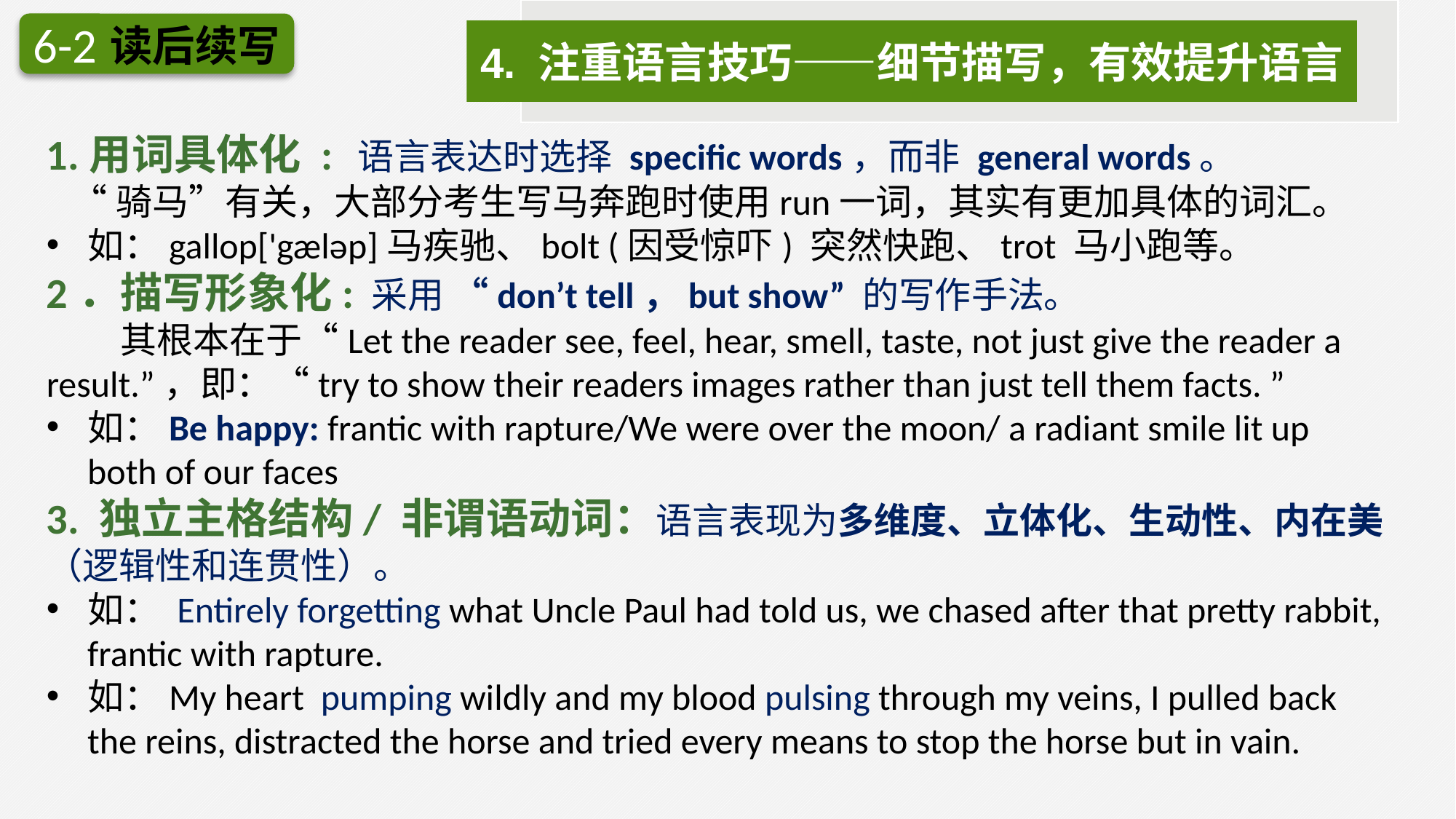

6-2
读后续写
4. 注重语言技巧——细节描写，有效提升语言
1.用词具体化 :  语言表达时选择 specific words，而非 general words。
   “骑马”有关，大部分考生写马奔跑时使用run一词，其实有更加具体的词汇。
如：gallop['gæləp]马疾驰、bolt (因受惊吓) 突然快跑、trot 马小跑等。
2．描写形象化: 采用 “don’t tell，but show” 的写作手法。
        其根本在于“Let the reader see, feel, hear, smell, taste, not just give the reader a result.”，即：“try to show their readers images rather than just tell them facts. ”
如：Be happy: frantic with rapture/We were over the moon/ a radiant smile lit up both of our faces
3. 独立主格结构/ 非谓语动词：语言表现为多维度、立体化、生动性、内在美（逻辑性和连贯性）。
如： Entirely forgetting what Uncle Paul had told us, we chased after that pretty rabbit, frantic with rapture.
如：My heart  pumping wildly and my blood pulsing through my veins, I pulled back the reins, distracted the horse and tried every means to stop the horse but in vain.